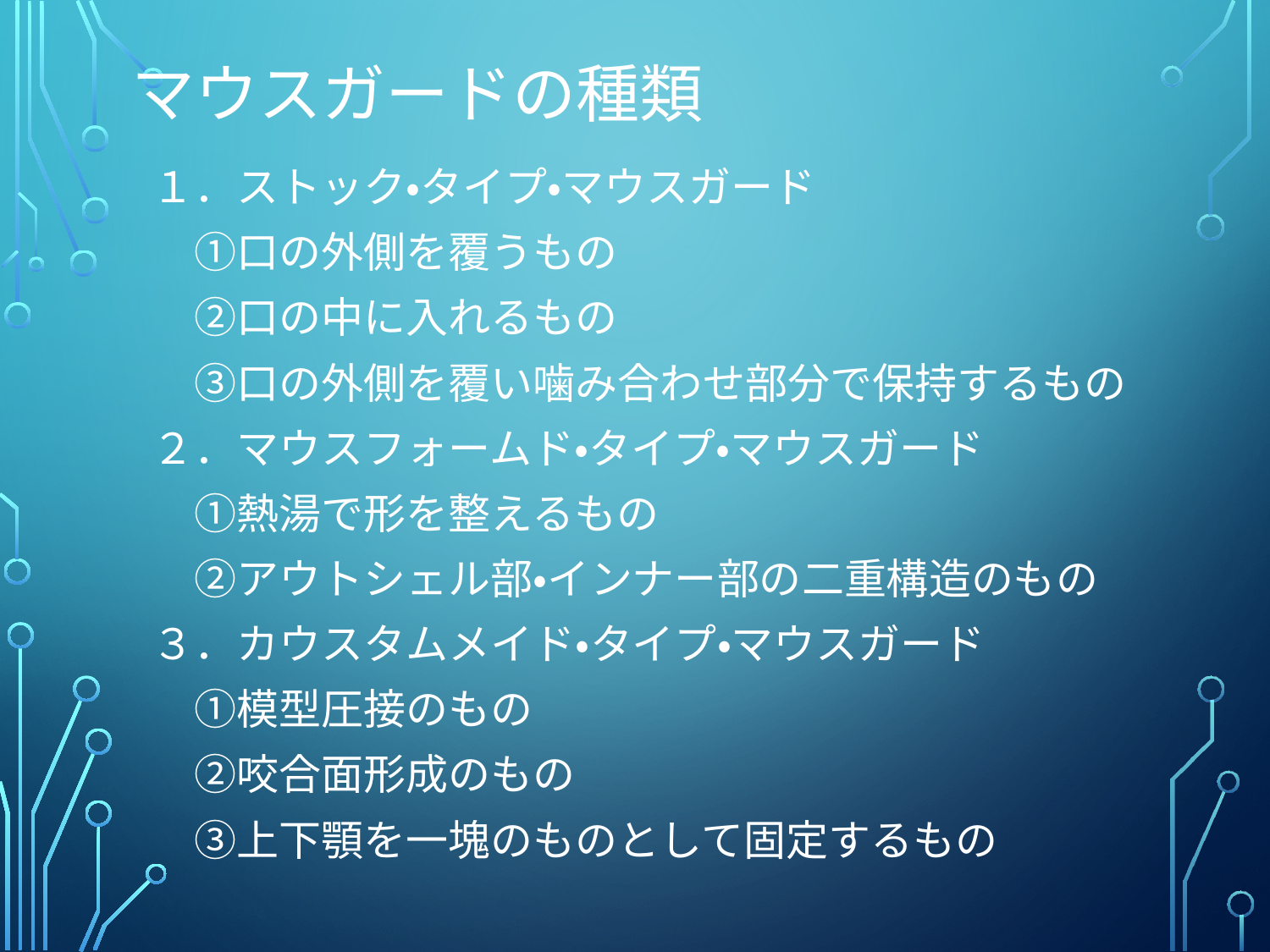

# マウスガードの種類
１．ストック・タイプ・マウスガード
　①口の外側を覆うもの
　②口の中に入れるもの
　③口の外側を覆い噛み合わせ部分で保持するもの
２．マウスフォームド・タイプ・マウスガード
　①熱湯で形を整えるもの
　②アウトシェル部・インナー部の二重構造のもの
３．カウスタムメイド・タイプ・マウスガード
　①模型圧接のもの
　②咬合面形成のもの
　③上下顎を一塊のものとして固定するもの